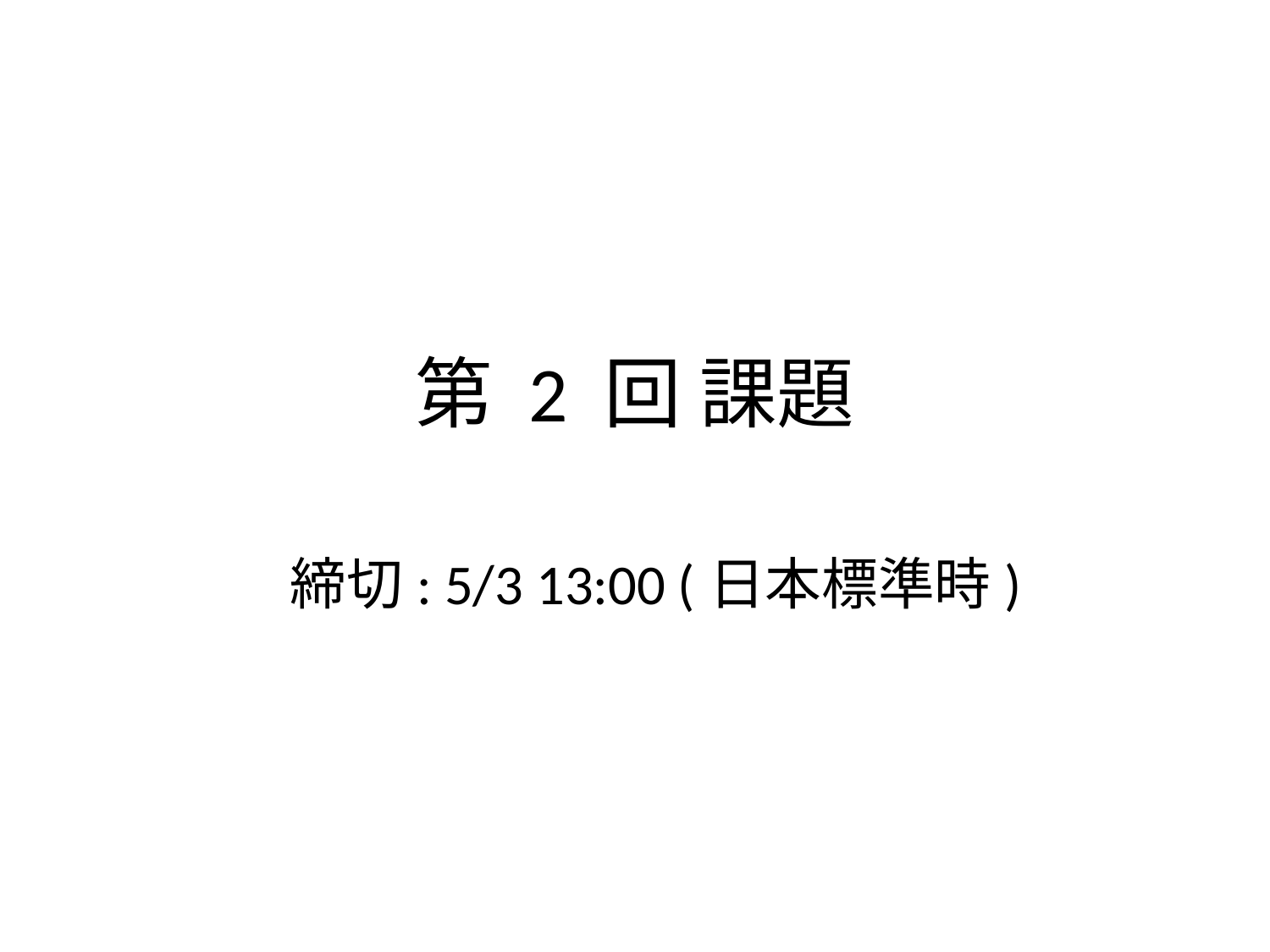

# 第 2 回 課題
締切: 5/3 13:00 (日本標準時)‏